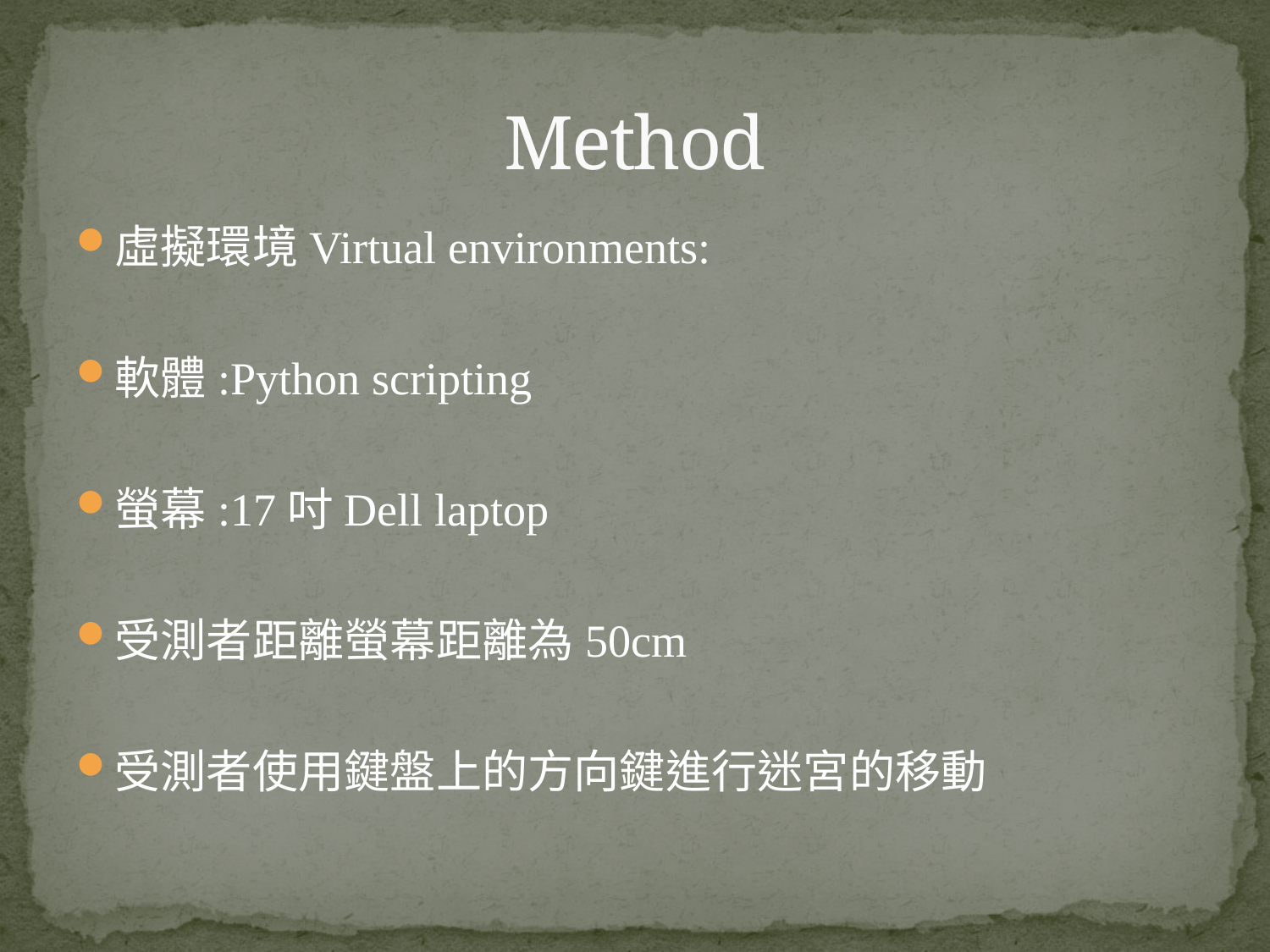

# Method
虛擬環境Virtual environments:

軟體:Python scripting

螢幕:17吋Dell laptop

受測者距離螢幕距離為50cm

受測者使用鍵盤上的方向鍵進行迷宮的移動